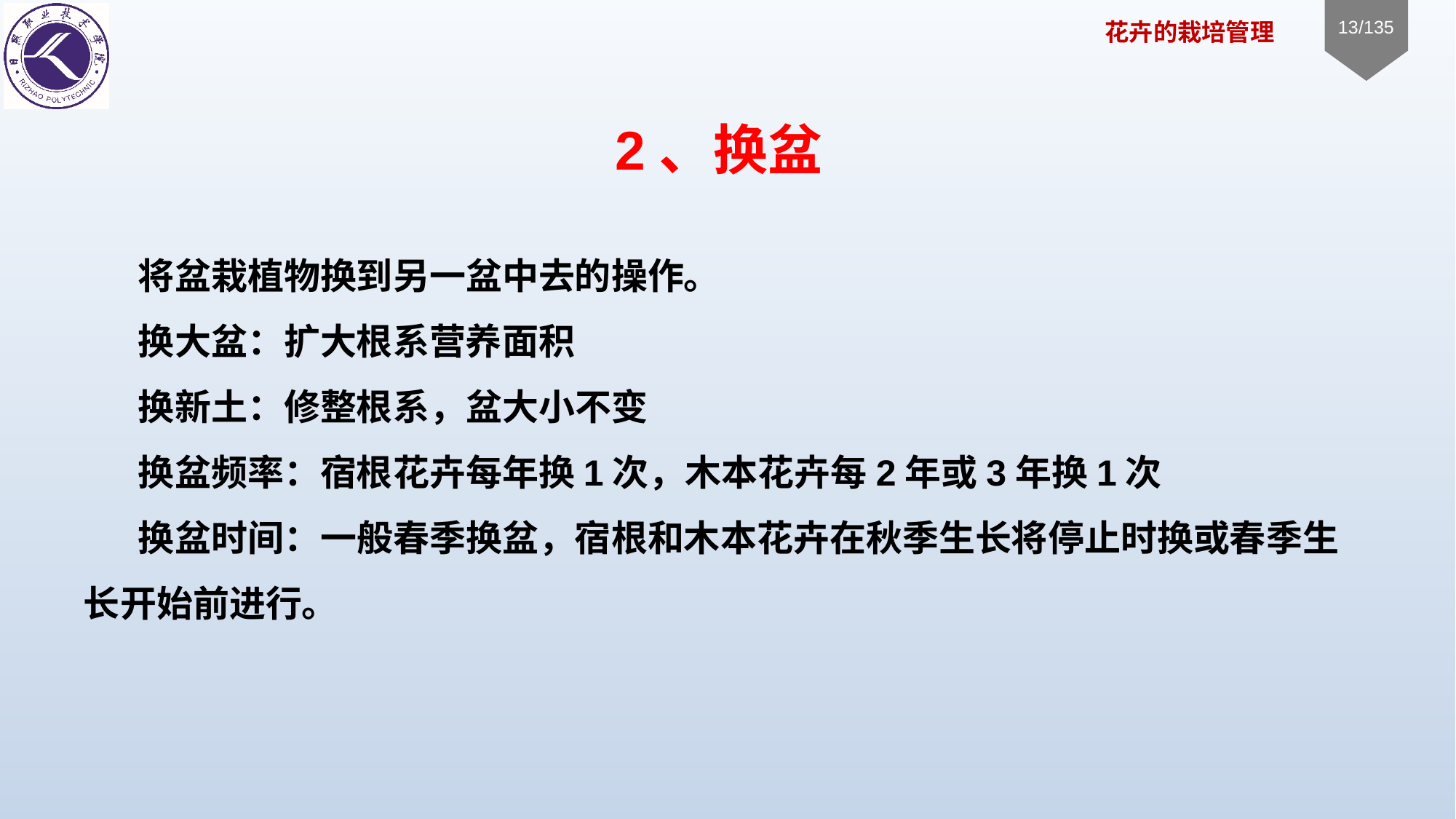

# 2、换盆
将盆栽植物换到另一盆中去的操作。
换大盆：扩大根系营养面积
换新土：修整根系，盆大小不变
换盆频率：宿根花卉每年换1次，木本花卉每2年或3年换1次
换盆时间：一般春季换盆，宿根和木本花卉在秋季生长将停止时换或春季生长开始前进行。